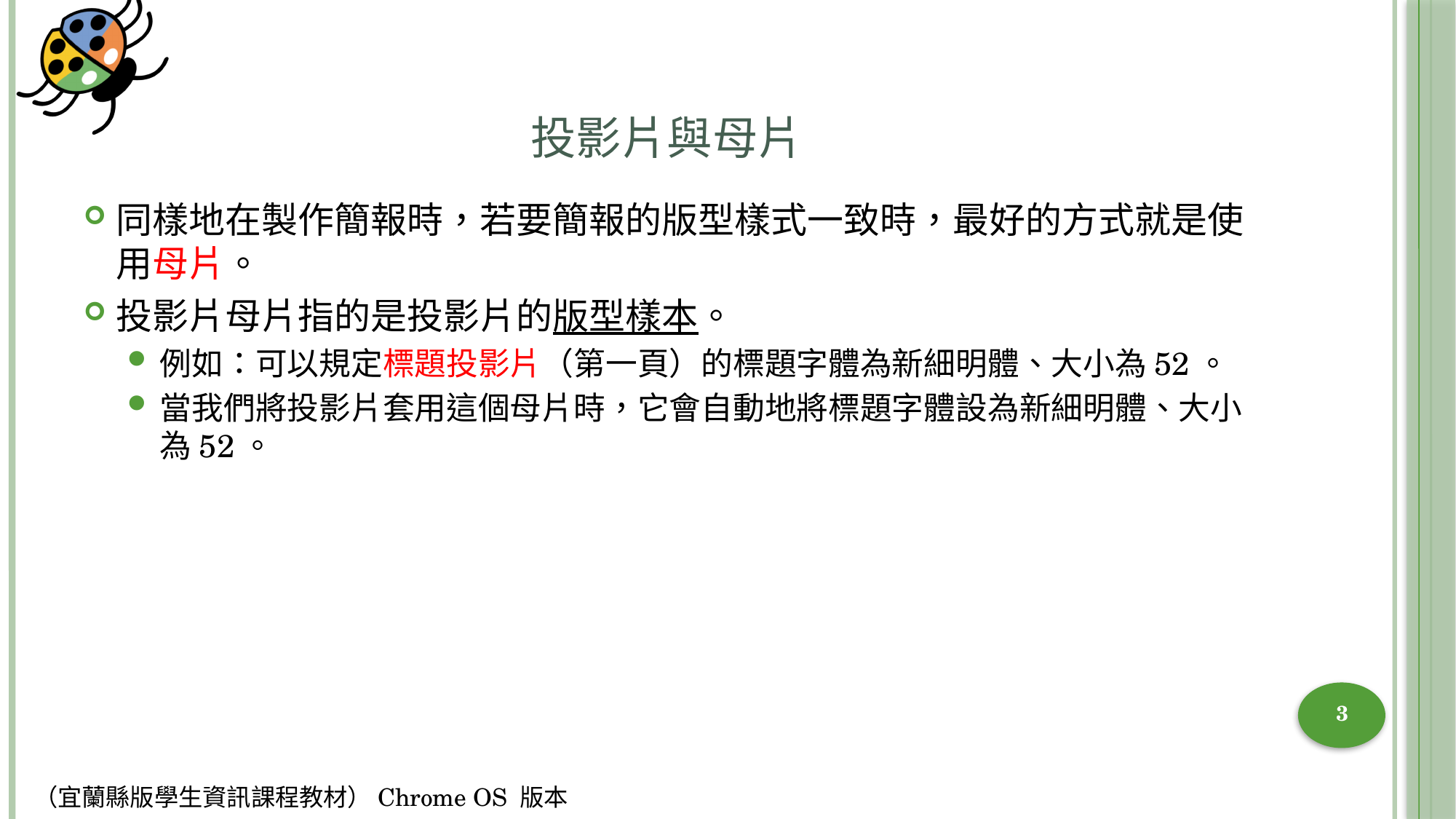

# 投影片與母片
同樣地在製作簡報時，若要簡報的版型樣式一致時，最好的方式就是使用母片。
投影片母片指的是投影片的版型樣本。
例如：可以規定標題投影片（第一頁）的標題字體為新細明體、大小為52。
當我們將投影片套用這個母片時，它會自動地將標題字體設為新細明體、大小為52。

3